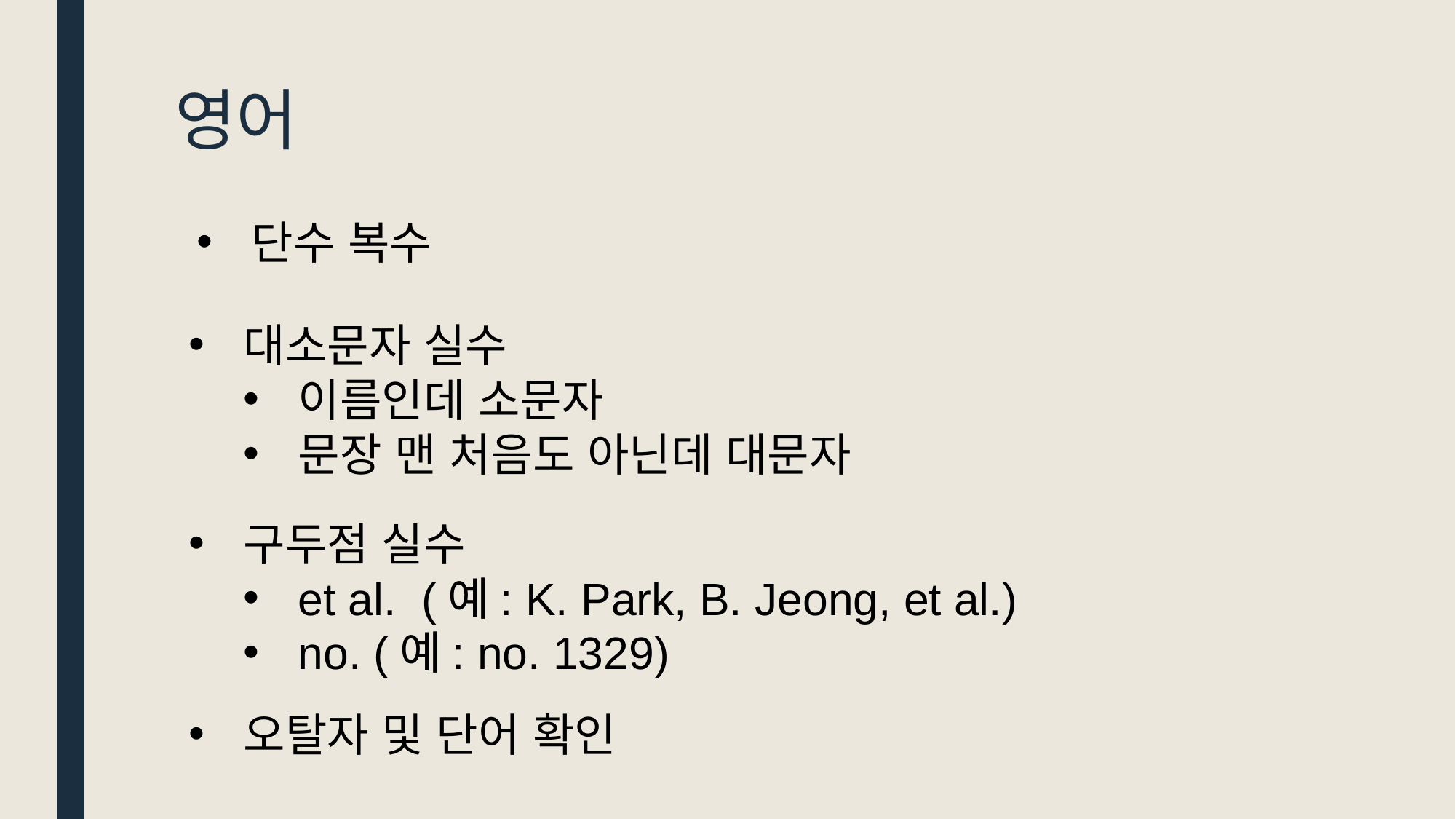

# 영어
단수 복수

대소문자 실수
이름인데 소문자
문장 맨 처음도 아닌데 대문자

구두점 실수
et al.  (예: K. Park, B. Jeong, et al.)
no. (예: no. 1329)
오탈자 및 단어 확인